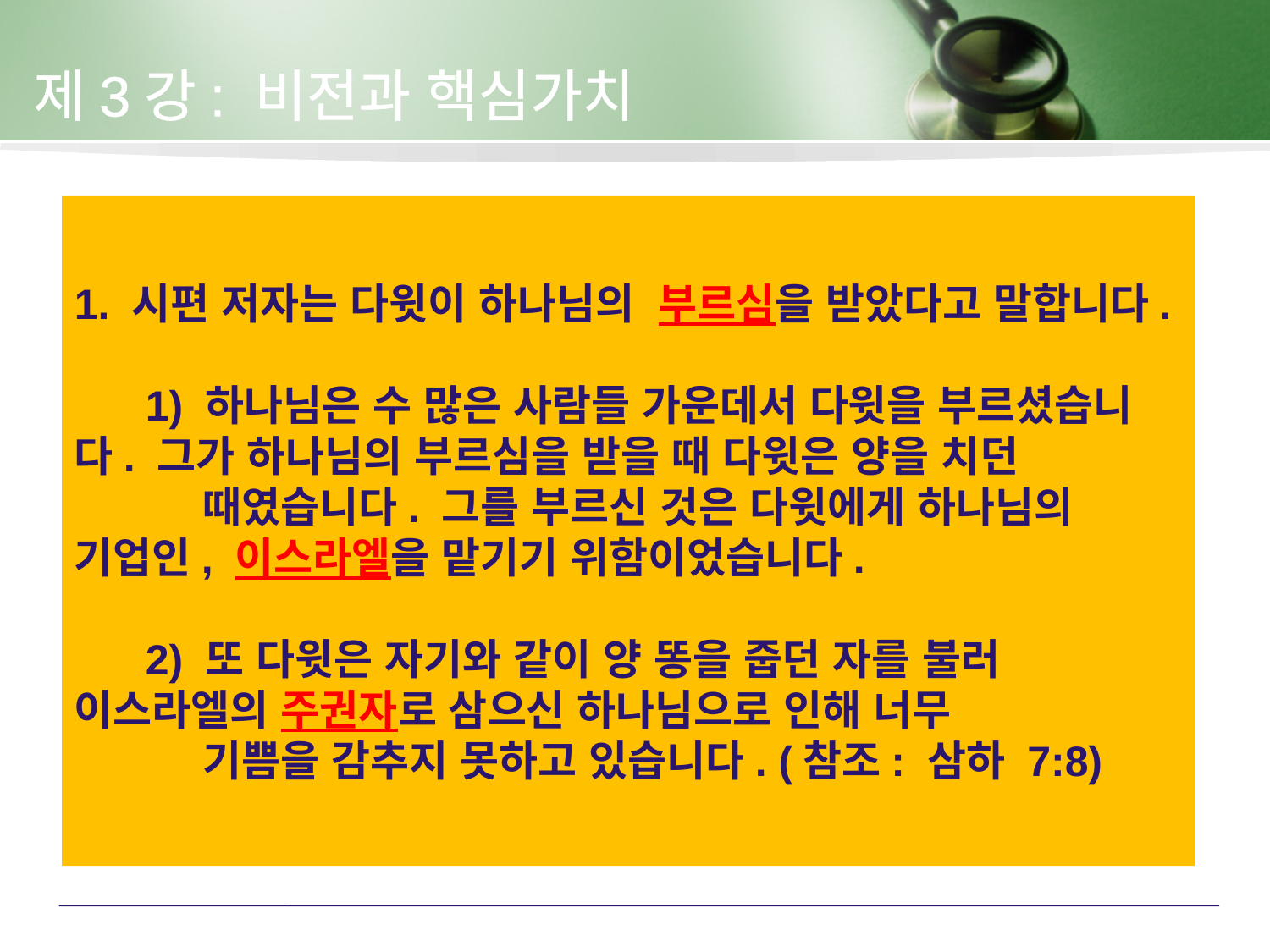

제3강: 비전과 핵심가치

1. 시편 저자는 다윗이 하나님의  부르심을 받았다고 말합니다.

      1) 하나님은 수 많은 사람들 가운데서 다윗을 부르셨습니다. 그가 하나님의 부르심을 받을 때 다윗은 양을 치던
          때였습니다. 그를 부르신 것은 다윗에게 하나님의 기업인, 이스라엘을 맡기기 위함이었습니다.

      2) 또 다윗은 자기와 같이 양 똥을 줍던 자를 불러 이스라엘의 주권자로 삼으신 하나님으로 인해 너무
          기쁨을 감추지 못하고 있습니다. (참조: 삼하 7:8)